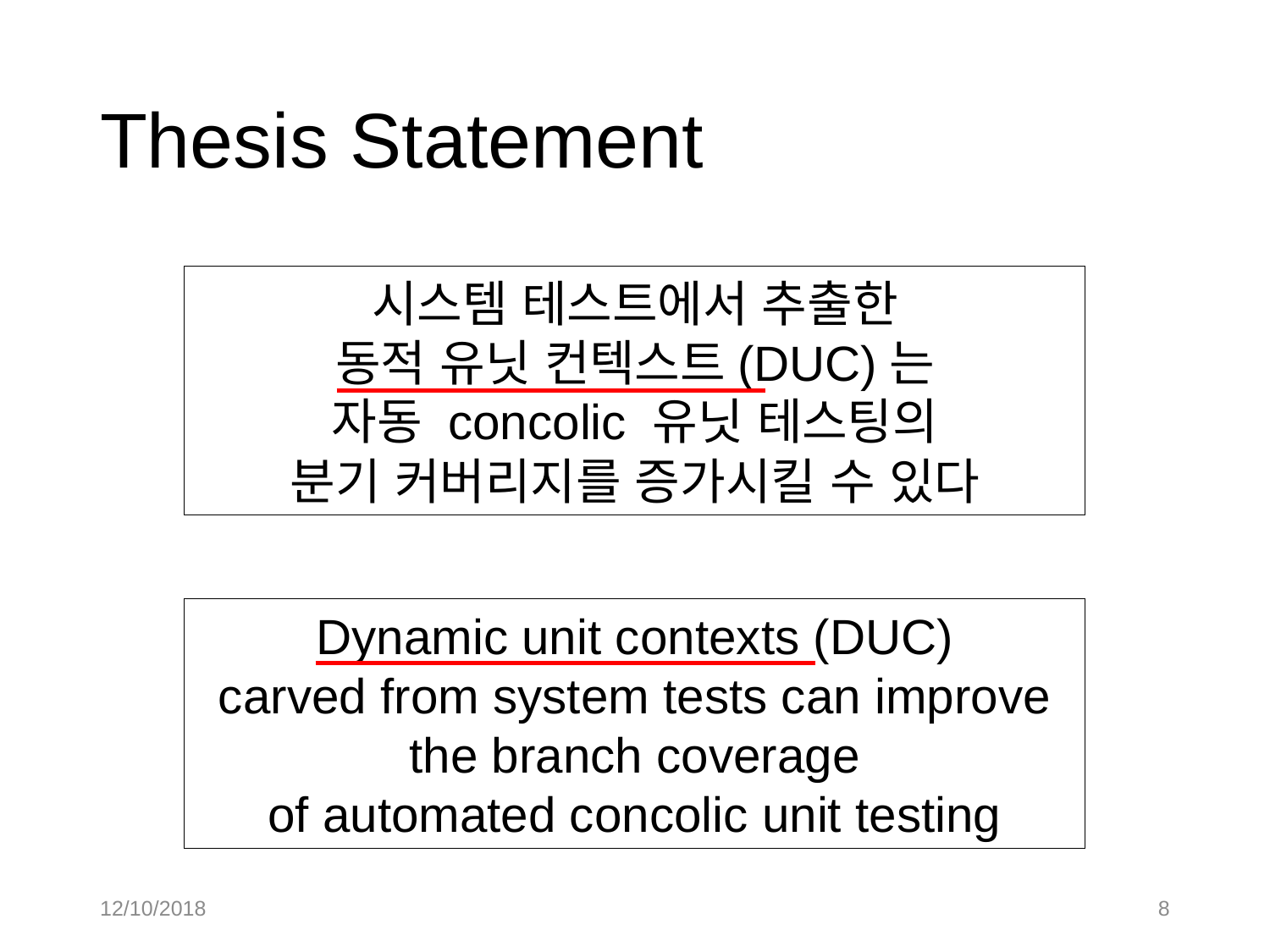

# Thesis Statement
시스템 테스트에서 추출한
동적 유닛 컨텍스트(DUC)는
자동 concolic 유닛 테스팅의
분기 커버리지를 증가시킬 수 있다
Dynamic unit contexts (DUC)
carved from system tests can improve
the branch coverage
of automated concolic unit testing
12/10/2018
8